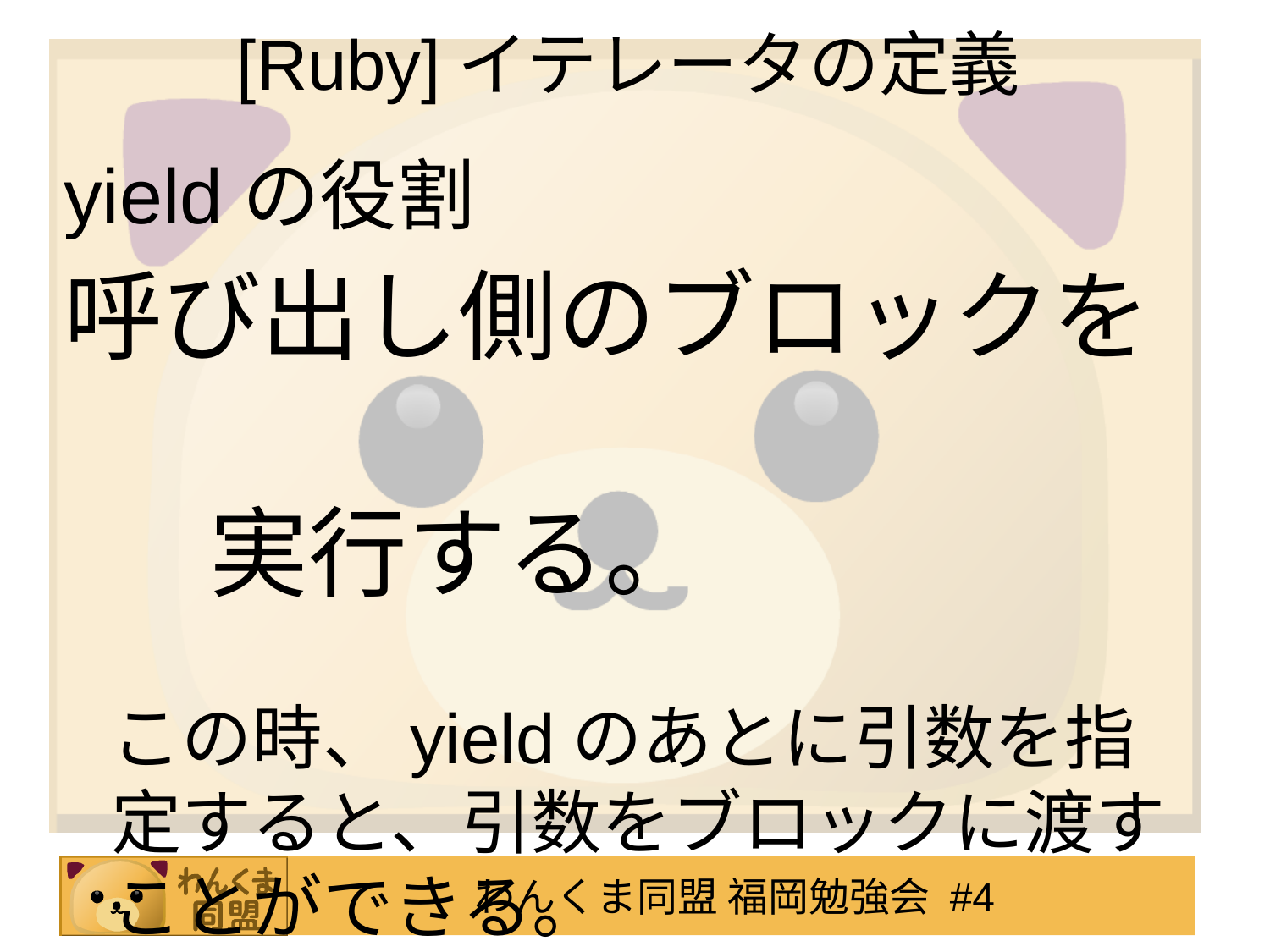

# [Ruby]イテレータの定義
yieldの役割
呼び出し側のブロックを
								　実行する。
この時、yieldのあとに引数を指定すると、引数をブロックに渡すことができる。